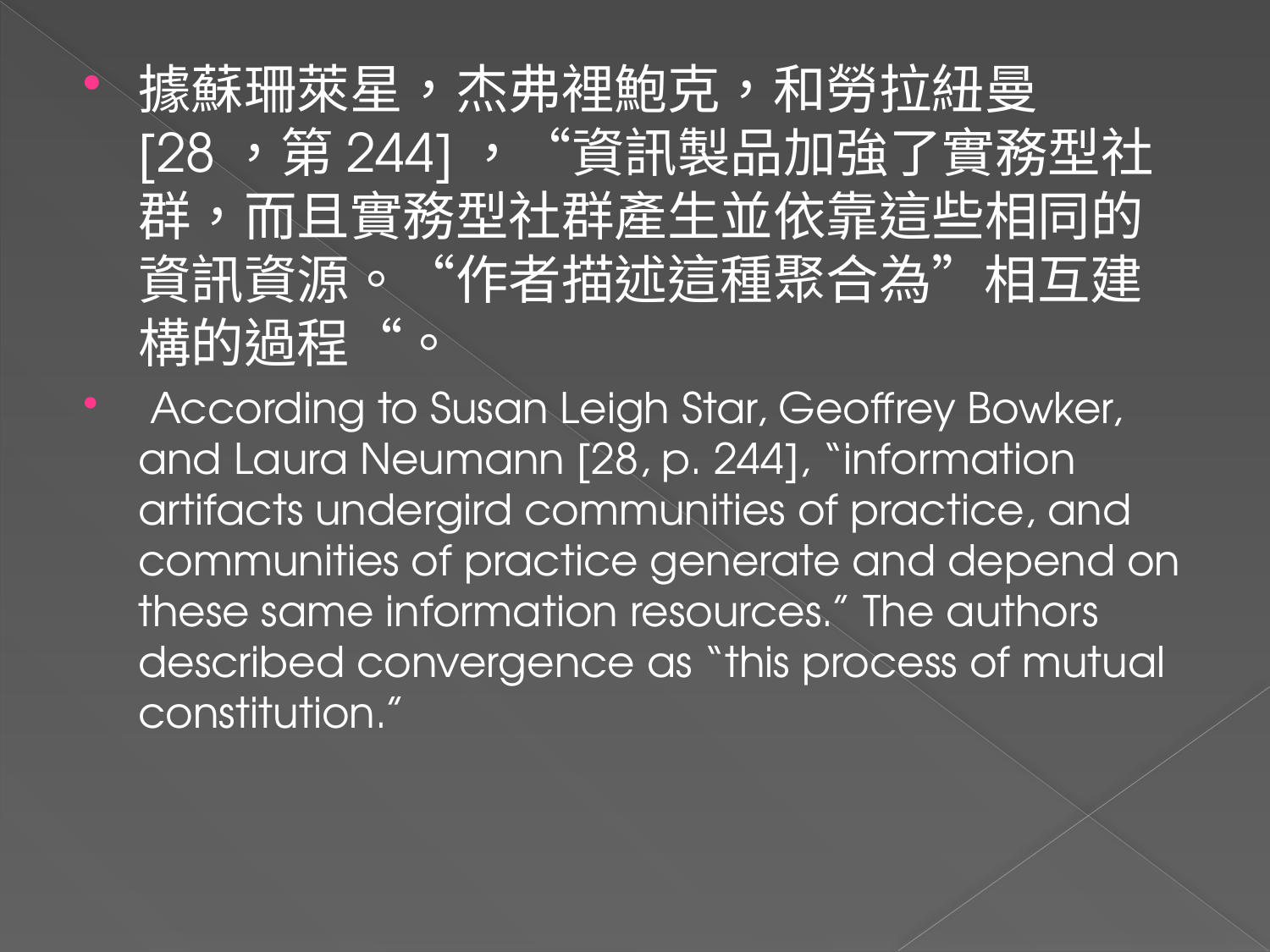

據蘇珊萊星，杰弗裡鮑克，和勞拉紐曼 [28，第244]，“資訊製品加強了實務型社群，而且實務型社群產生並依靠這些相同的資訊資源。“作者描述這種聚合為”相互建構的過程“。
 According to Susan Leigh Star, Geoffrey Bowker, and Laura Neumann [28, p. 244], “information artifacts undergird communities of practice, and communities of practice generate and depend on these same information resources.” The authors described convergence as “this process of mutual constitution.”